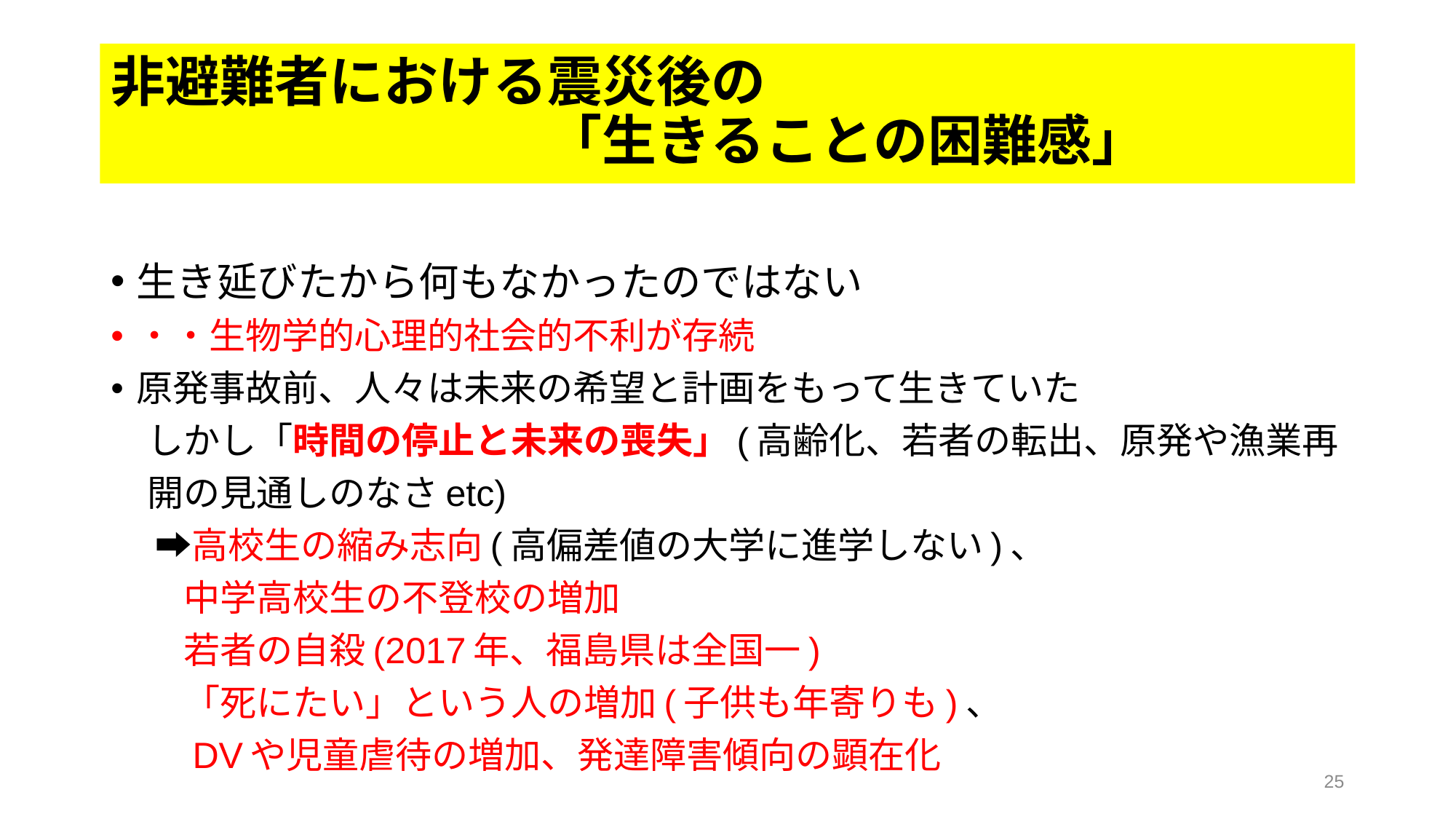

# 非避難者における震災後の 　　　　　　　　「生きることの困難感」

生き延びたから何もなかったのではない
・・生物学的心理的社会的不利が存続
原発事故前、人々は未来の希望と計画をもって生きていた
　しかし「時間の停止と未来の喪失」(高齢化、若者の転出、原発や漁業再
　開の見通しのなさetc)
　 ➡高校生の縮み志向(高偏差値の大学に進学しない)、
　　中学高校生の不登校の増加
　　若者の自殺(2017年、福島県は全国一)
　　「死にたい」という人の増加(子供も年寄りも)、
        DVや児童虐待の増加、発達障害傾向の顕在化
25